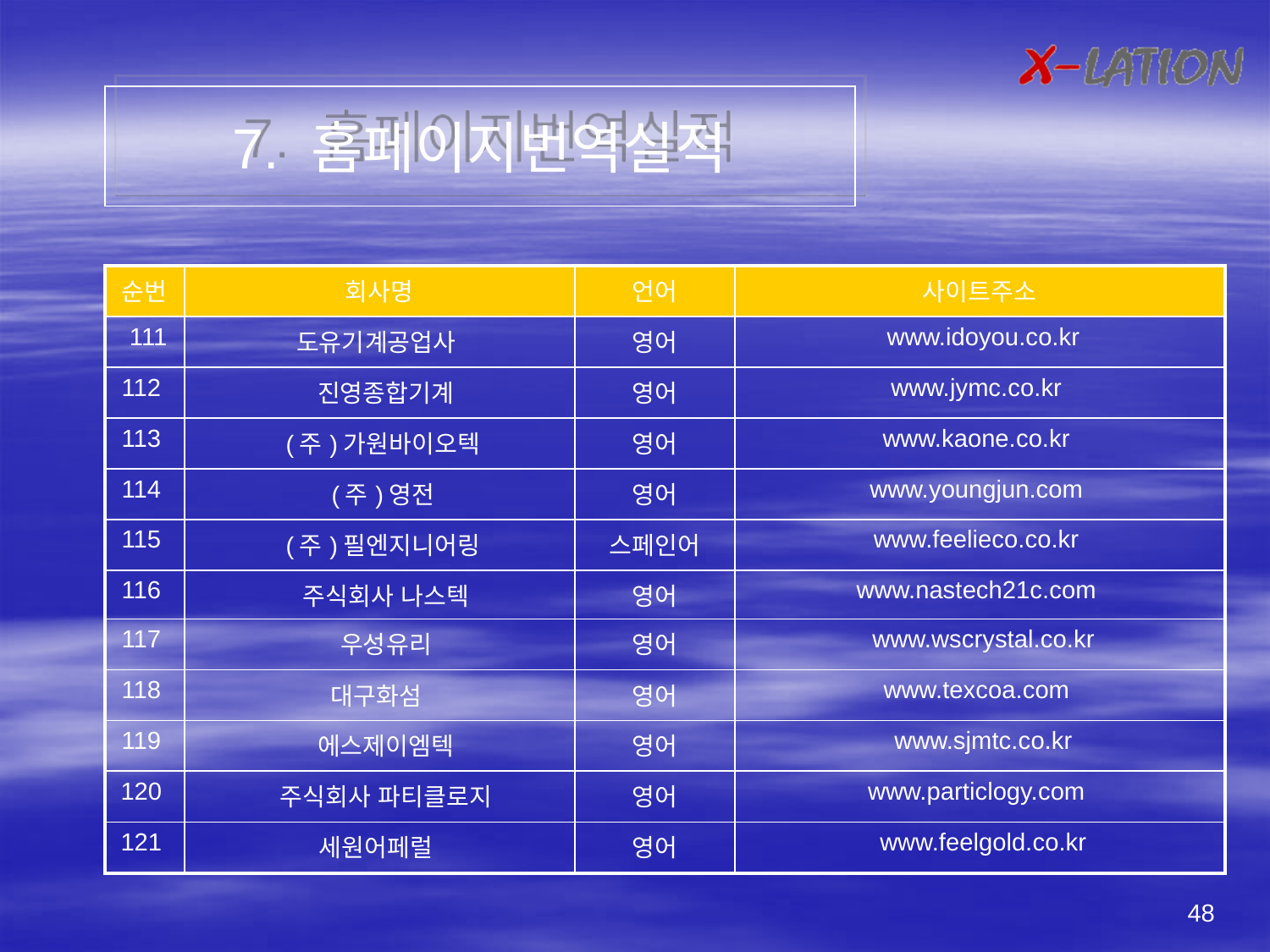

7. 홈페이지번역실적
| 순번 | 회사명 | 언어 | 사이트주소 |
| --- | --- | --- | --- |
| 111 | 도유기계공업사 | 영어 | www.idoyou.co.kr |
| 112 | 진영종합기계 | 영어 | www.jymc.co.kr |
| 113 | (주)가원바이오텍 | 영어 | www.kaone.co.kr |
| 114 | (주)영전 | 영어 | www.youngjun.com |
| 115 | (주)필엔지니어링 | 스페인어 | www.feelieco.co.kr |
| 116 | 주식회사 나스텍 | 영어 | www.nastech21c.com |
| 117 | 우성유리 | 영어 | www.wscrystal.co.kr |
| 118 | 대구화섬 | 영어 | www.texcoa.com |
| 119 | 에스제이엠텍 | 영어 | www.sjmtc.co.kr |
| 120 | 주식회사 파티클로지 | 영어 | www.particlogy.com |
| 121 | 세원어페럴 | 영어 | www.feelgold.co.kr |
48